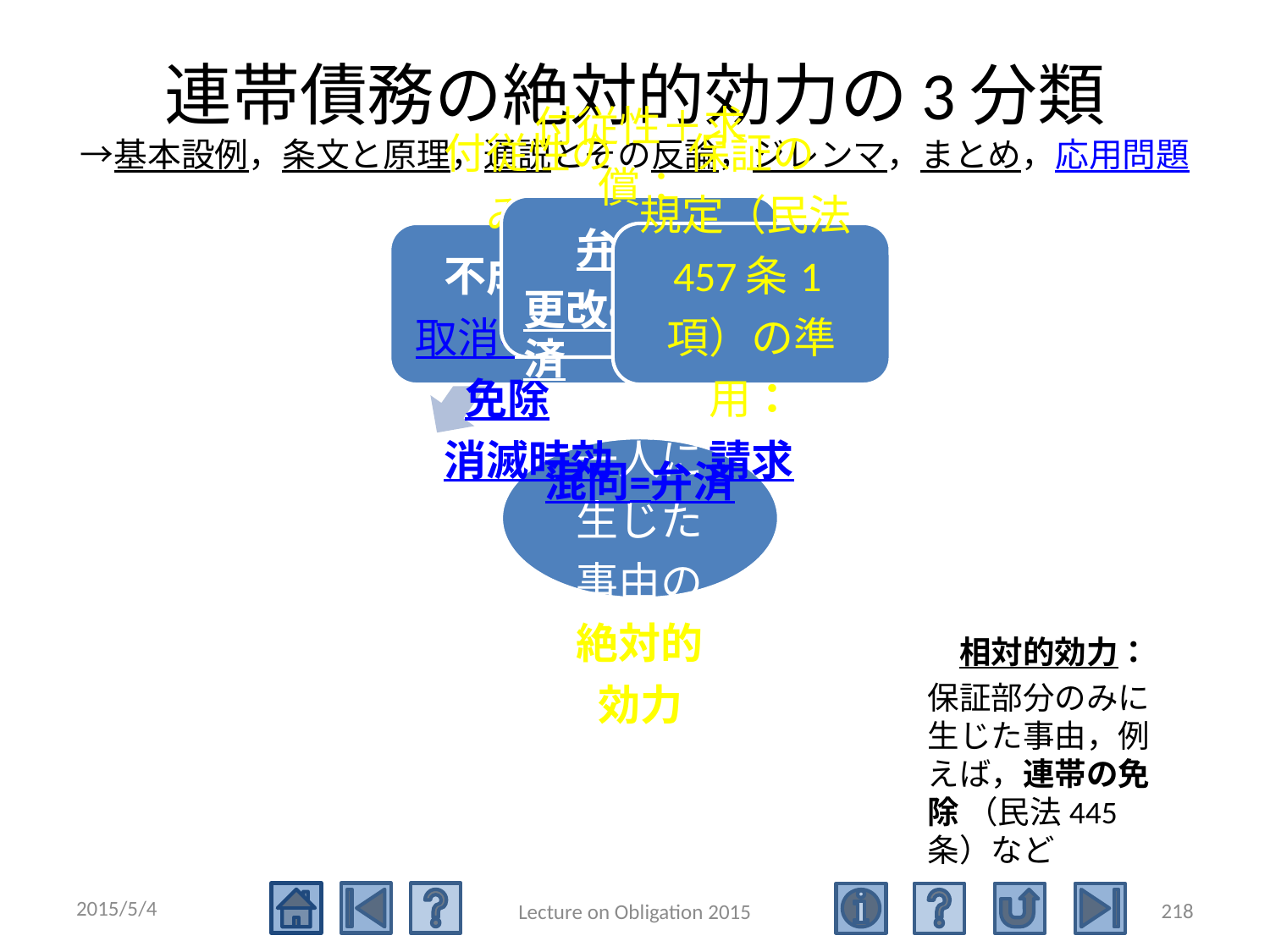

# 連帯債務の絶対的効力の3分類 →基本設例，条文と原理，通説とその反論，ジレンマ，まとめ，応用問題

　相対的効力：
保証部分のみに生じた事由，例えば，連帯の免除 （民法445条）など
2015/5/4
218
Lecture on Obligation 2015